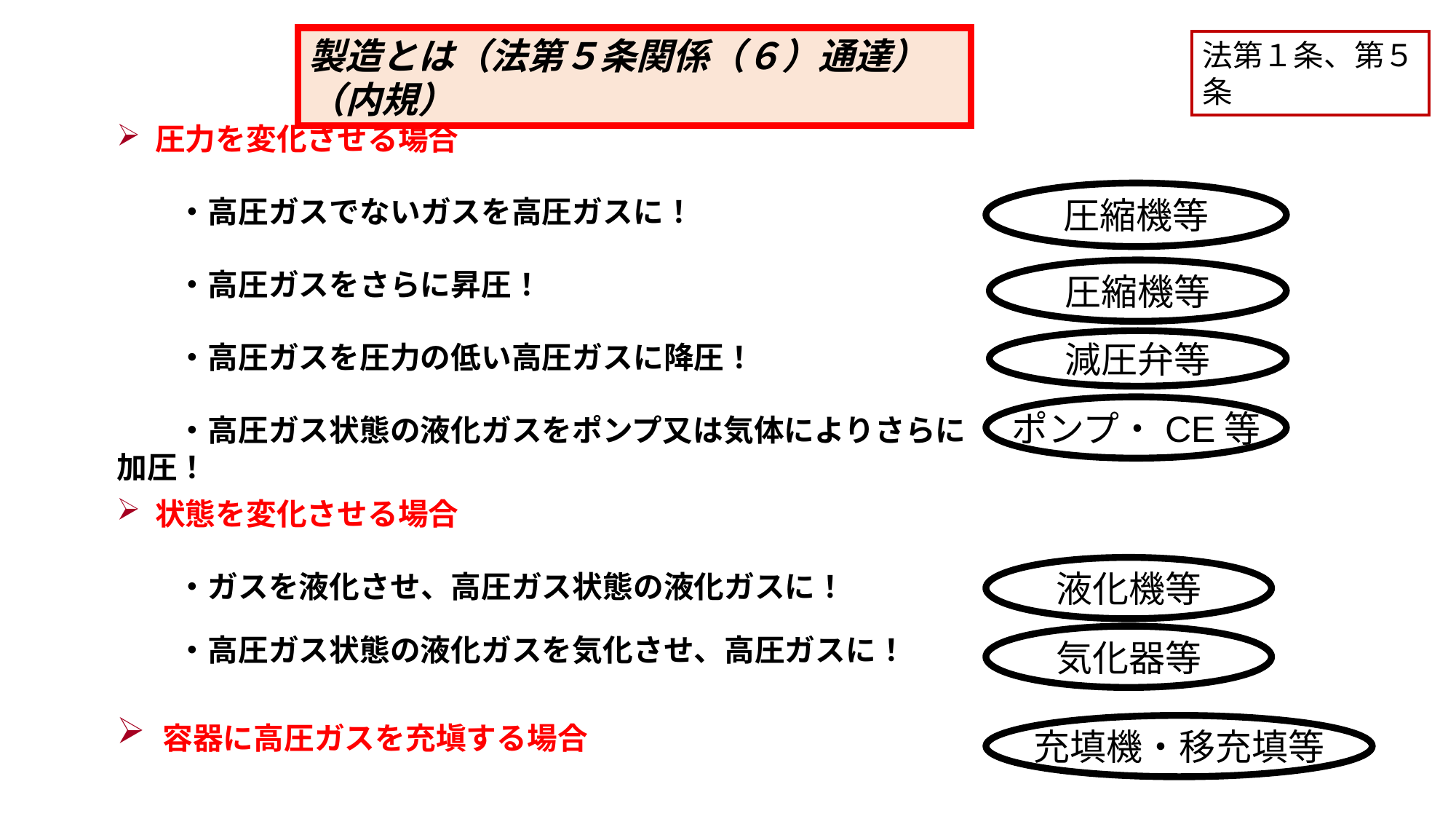

製造とは（法第５条関係（６）通達）（内規）
法第１条、第５条
 圧力を変化させる場合
　　・高圧ガスでないガスを高圧ガスに！
　　・高圧ガスをさらに昇圧！
　　・高圧ガスを圧力の低い高圧ガスに降圧！
　　・高圧ガス状態の液化ガスをポンプ又は気体によりさらに加圧！
圧縮機等
圧縮機等
減圧弁等
ポンプ・CE等
 状態を変化させる場合
　　・ガスを液化させ、高圧ガス状態の液化ガスに！
　　・高圧ガス状態の液化ガスを気化させ、高圧ガスに！
液化機等
気化器等
 容器に高圧ガスを充塡する場合
充填機・移充填等